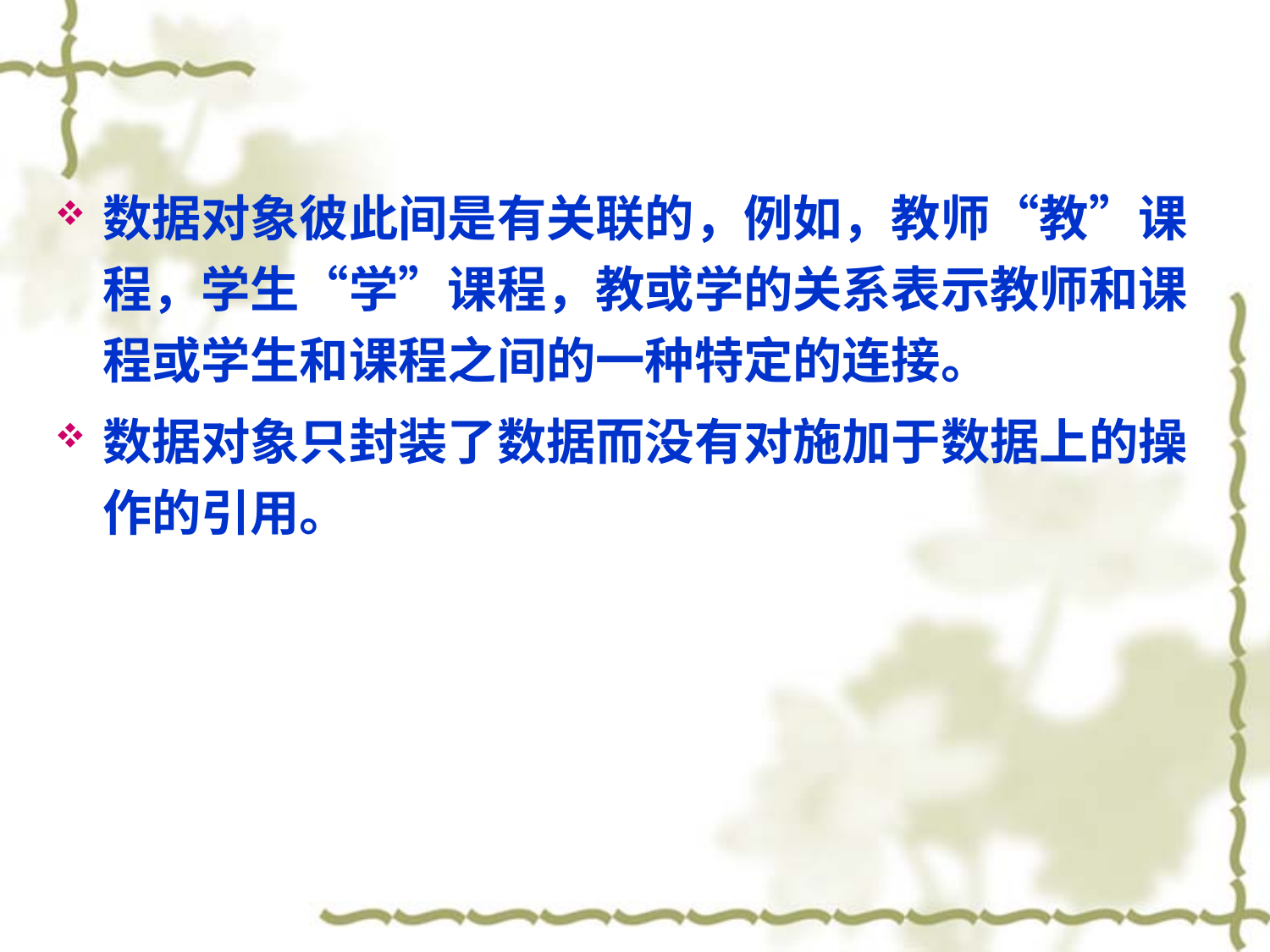

数据对象彼此间是有关联的，例如，教师“教”课程，学生“学”课程，教或学的关系表示教师和课程或学生和课程之间的一种特定的连接。
数据对象只封装了数据而没有对施加于数据上的操作的引用。